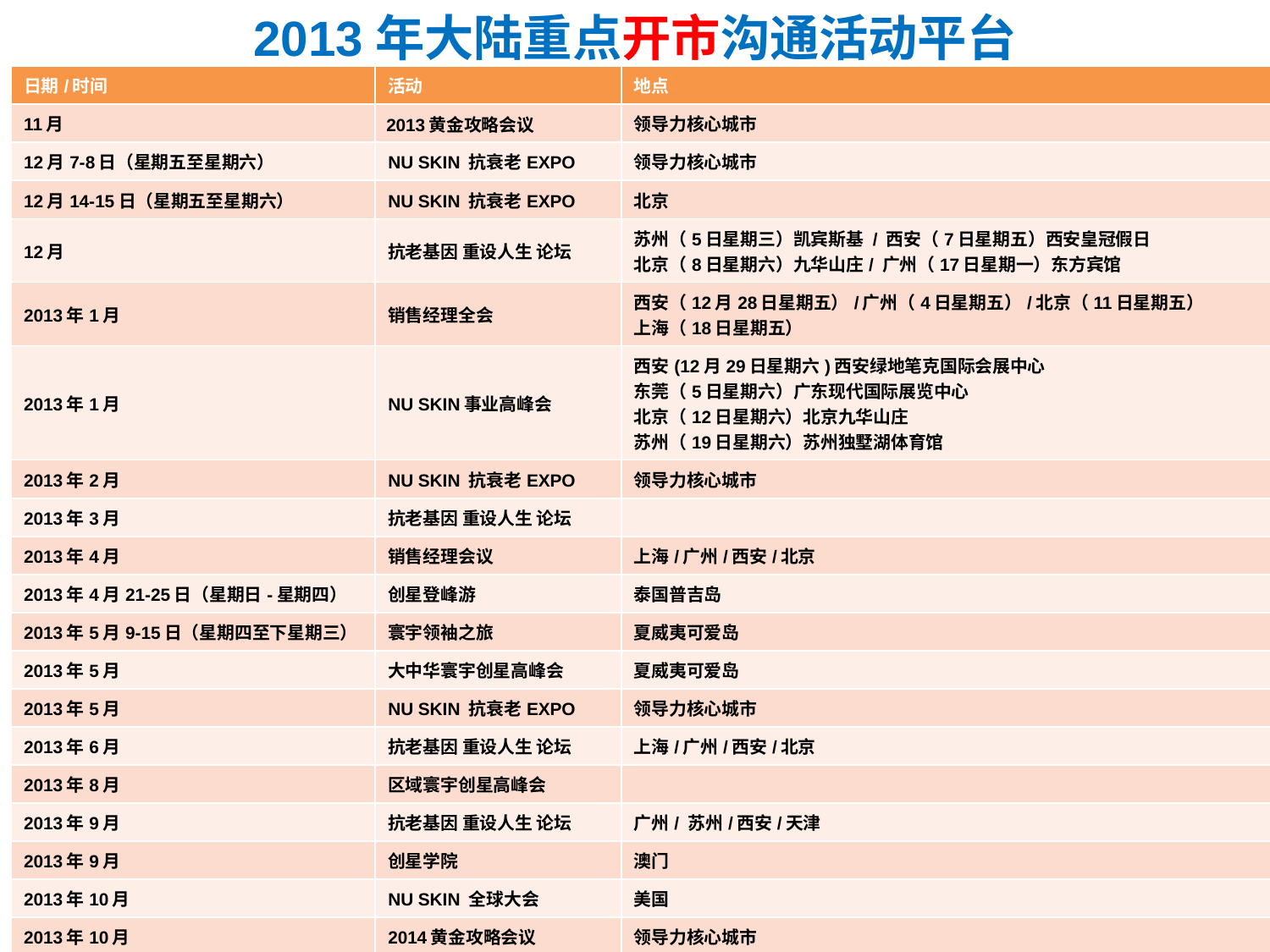

2013年大陆重点开市沟通活动平台
| 日期/时间 | 活动 | 地点 |
| --- | --- | --- |
| 11月 | 2013黄金攻略会议 | 领导力核心城市 |
| 12月7-8日（星期五至星期六） | NU SKIN 抗衰老EXPO | 领导力核心城市 |
| 12月14-15日（星期五至星期六） | NU SKIN 抗衰老EXPO | 北京 |
| 12月 | 抗老基因 重设人生 论坛 | 苏州（5日星期三）凯宾斯基 / 西安（7日星期五）西安皇冠假日 北京（8日星期六）九华山庄/ 广州（17日星期一）东方宾馆 |
| 2013年1月 | 销售经理全会 | 西安（12月28日星期五）/广州（4日星期五）/北京（11日星期五） 上海（18日星期五） |
| 2013年1月 | NU SKIN事业高峰会 | 西安(12月29日星期六)西安绿地笔克国际会展中心 东莞（5日星期六）广东现代国际展览中心 北京（12日星期六）北京九华山庄 苏州（19日星期六）苏州独墅湖体育馆 |
| 2013年2月 | NU SKIN 抗衰老EXPO | 领导力核心城市 |
| 2013年3月 | 抗老基因 重设人生 论坛 |  |
| 2013年4月 | 销售经理会议 | 上海/广州/西安/北京 |
| 2013年4月21-25日（星期日-星期四） | 创星登峰游 | 泰国普吉岛 |
| 2013年5月9-15日（星期四至下星期三） | 寰宇领袖之旅 | 夏威夷可爱岛 |
| 2013年5月 | 大中华寰宇创星高峰会 | 夏威夷可爱岛 |
| 2013年5月 | NU SKIN 抗衰老EXPO | 领导力核心城市 |
| 2013年6月 | 抗老基因 重设人生 论坛 | 上海/广州/西安/北京 |
| 2013年8月 | 区域寰宇创星高峰会 |  |
| 2013年9月 | 抗老基因 重设人生 论坛 | 广州/ 苏州/西安/天津 |
| 2013年9月 | 创星学院 | 澳门 |
| 2013年10月 | NU SKIN 全球大会 | 美国 |
| 2013年10月 | 2014黄金攻略会议 | 领导力核心城市 |
| 2013年11月 | NU SKIN 抗衰老EXPO | 领导力核心城市 |
| 2013年12月 | 大师论坛 |  |
| 2013年12月 | 抗老基因 重设人生 论坛 |  |